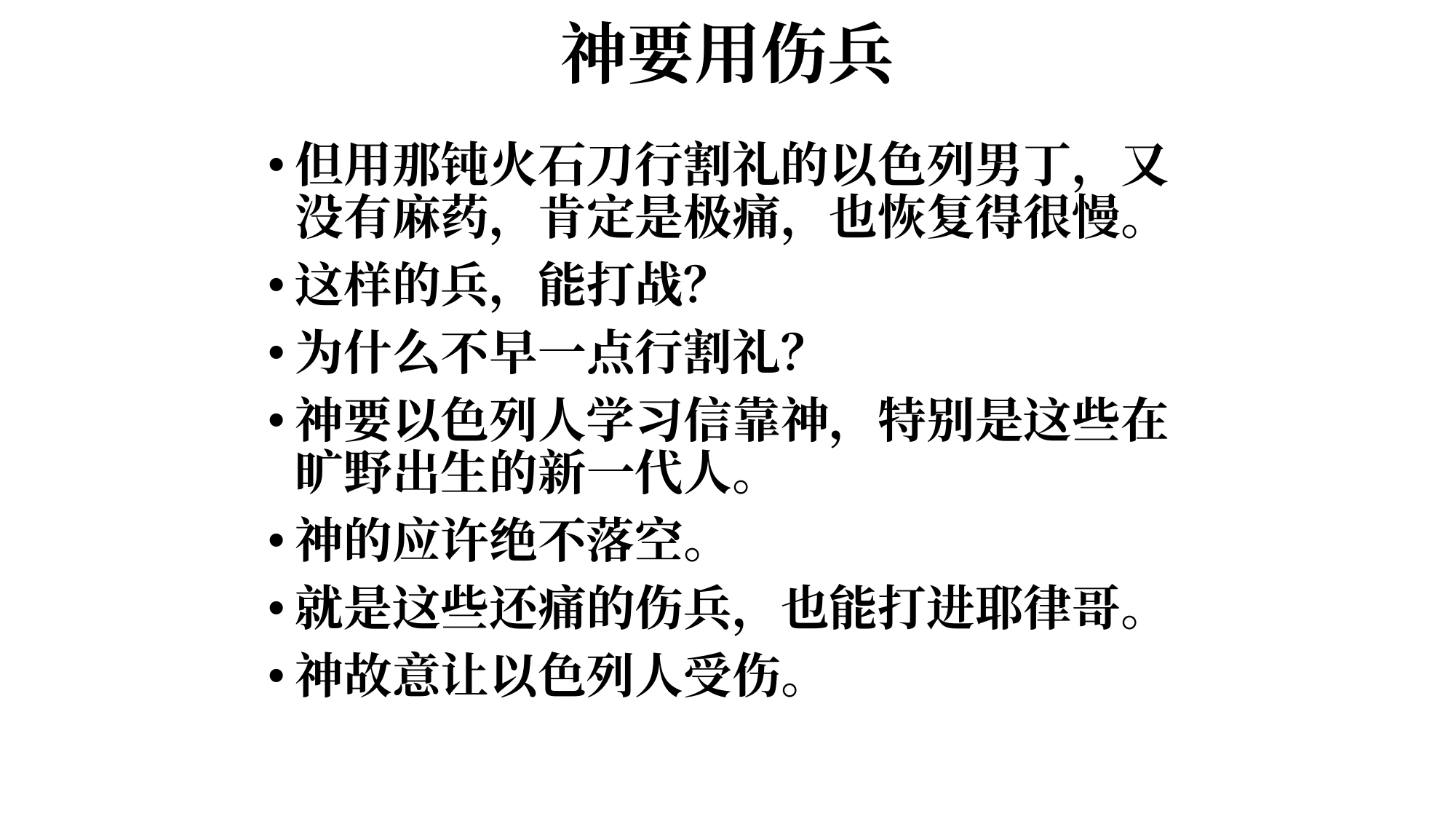

# 神要用伤兵
但用那钝火石刀行割礼的以色列男丁，又没有麻药，肯定是极痛，也恢复得很慢。
这样的兵，能打战？
为什么不早一点行割礼？
神要以色列人学习信靠神，特别是这些在旷野出生的新一代人。
神的应许绝不落空。
就是这些还痛的伤兵，也能打进耶律哥。
神故意让以色列人受伤。